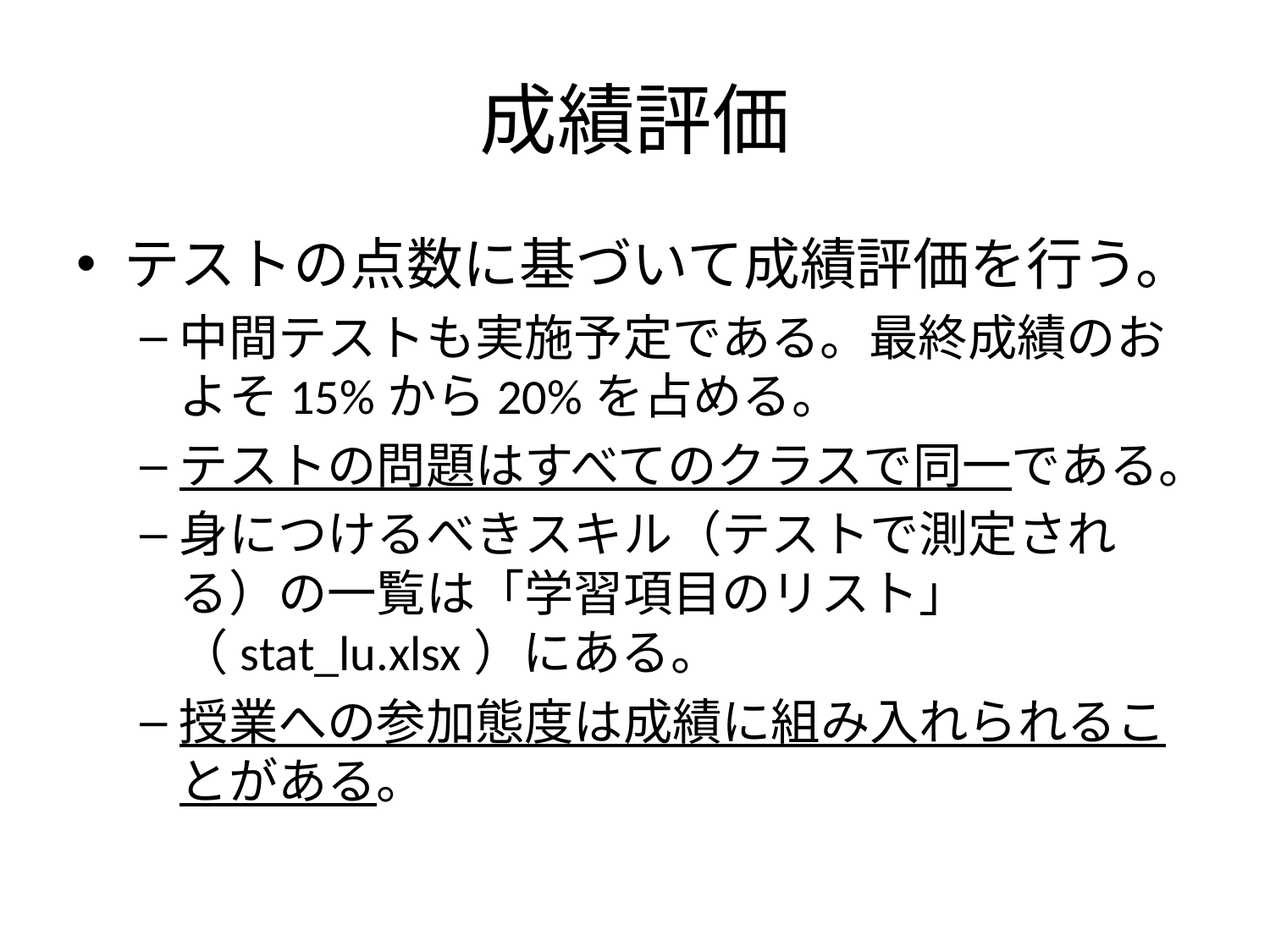

# 成績評価
テストの点数に基づいて成績評価を行う。
中間テストも実施予定である。最終成績のおよそ15%から20%を占める。
テストの問題はすべてのクラスで同一である。
身につけるべきスキル（テストで測定される）の一覧は「学習項目のリスト」（stat_lu.xlsx）にある。
授業への参加態度は成績に組み入れられることがある。